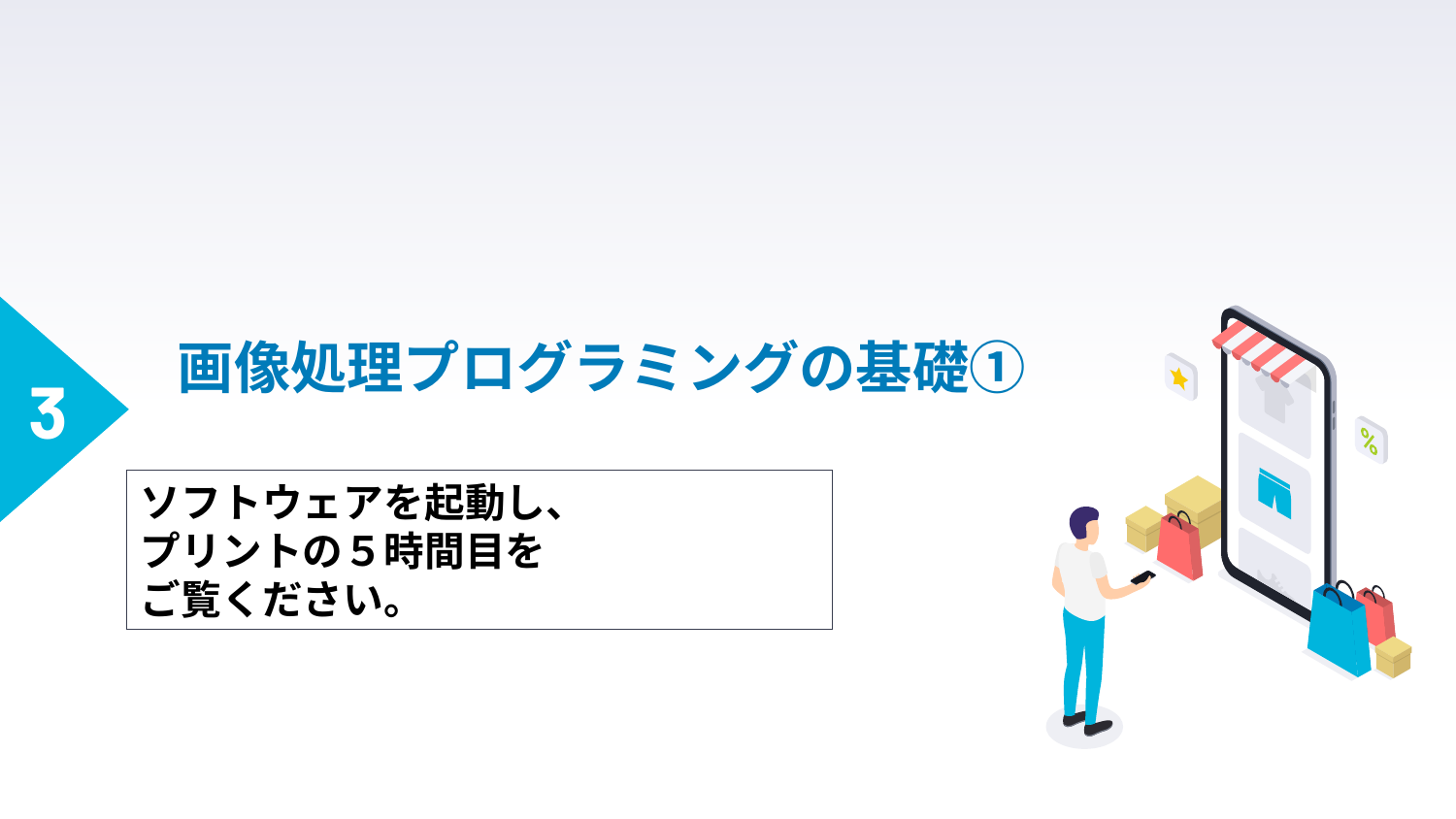

3

画像処理プログラミングの基礎①
ソフトウェアを起動し、
プリントの５時間目を
ご覧ください。